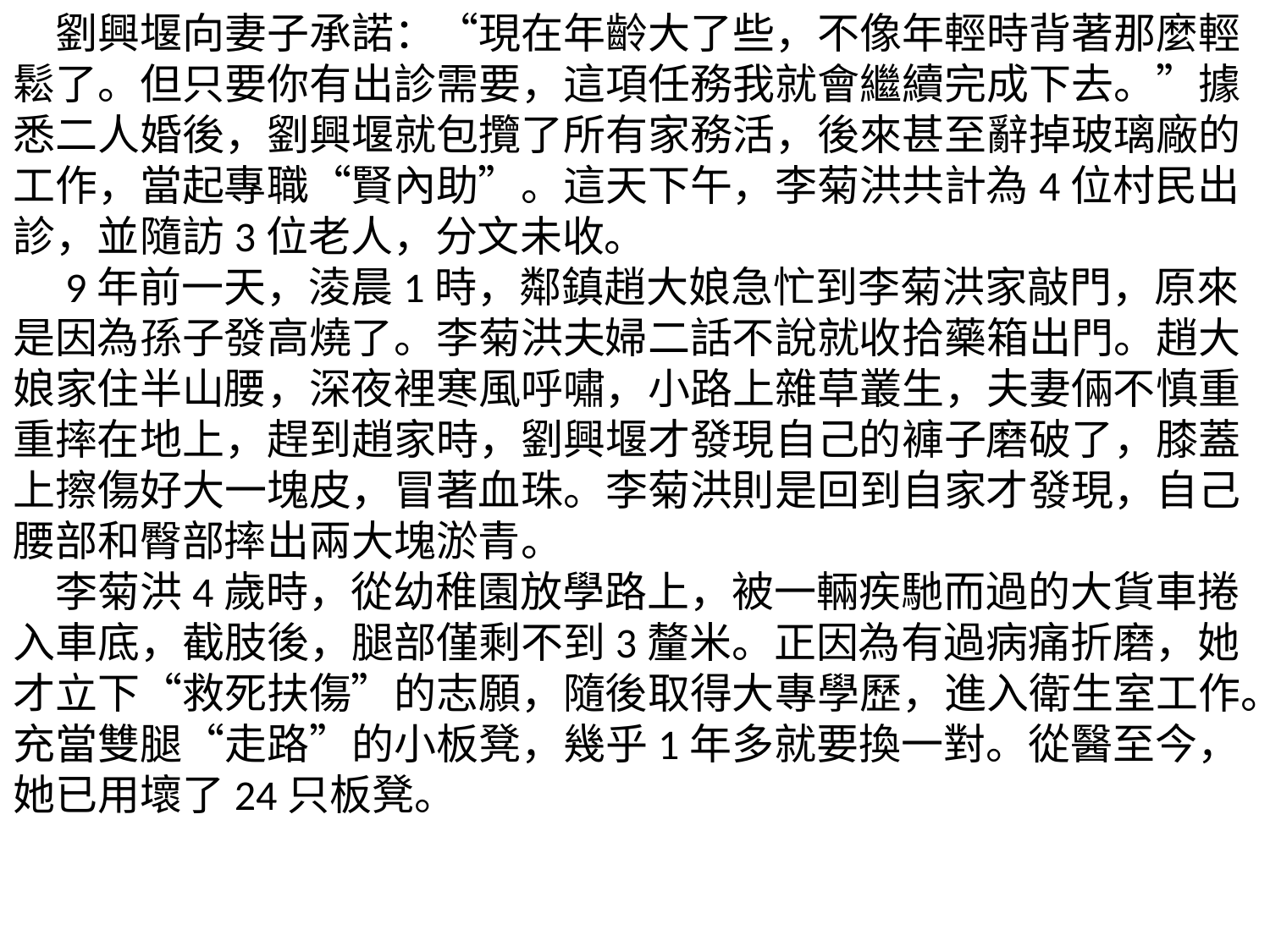

劉興堰向妻子承諾：“現在年齡大了些，不像年輕時背著那麼輕鬆了。但只要你有出診需要，這項任務我就會繼續完成下去。”據悉二人婚後，劉興堰就包攬了所有家務活，後來甚至辭掉玻璃廠的工作，當起專職“賢內助”。這天下午，李菊洪共計為4位村民出診，並隨訪3位老人，分文未收。
　9年前一天，淩晨1時，鄰鎮趙大娘急忙到李菊洪家敲門，原來是因為孫子發高燒了。李菊洪夫婦二話不說就收拾藥箱出門。趙大娘家住半山腰，深夜裡寒風呼嘯，小路上雜草叢生，夫妻倆不慎重重摔在地上，趕到趙家時，劉興堰才發現自己的褲子磨破了，膝蓋上擦傷好大一塊皮，冒著血珠。李菊洪則是回到自家才發現，自己腰部和臀部摔出兩大塊淤青。
　李菊洪4歲時，從幼稚園放學路上，被一輛疾馳而過的大貨車捲入車底，截肢後，腿部僅剩不到3釐米。正因為有過病痛折磨，她才立下“救死扶傷”的志願，隨後取得大專學歷，進入衛生室工作。充當雙腿“走路”的小板凳，幾乎1年多就要換一對。從醫至今，她已用壞了24只板凳。